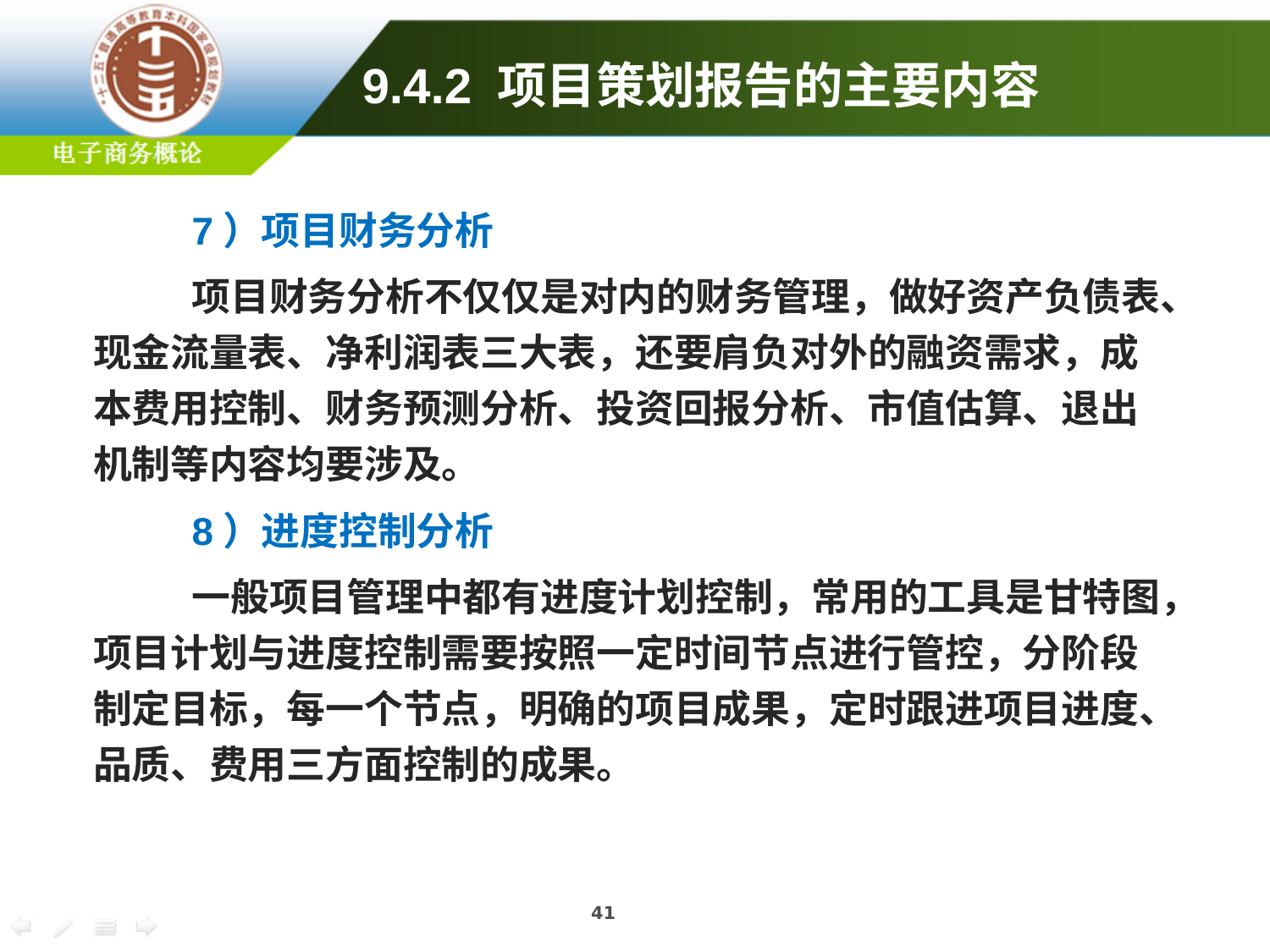

9.4.2 项目策划报告的主要内容
7）项目财务分析
项目财务分析不仅仅是对内的财务管理，做好资产负债表、现金流量表、净利润表三大表，还要肩负对外的融资需求，成本费用控制、财务预测分析、投资回报分析、市值估算、退出机制等内容均要涉及。
8）进度控制分析
一般项目管理中都有进度计划控制，常用的工具是甘特图，项目计划与进度控制需要按照一定时间节点进行管控，分阶段制定目标，每一个节点，明确的项目成果，定时跟进项目进度、品质、费用三方面控制的成果。

41